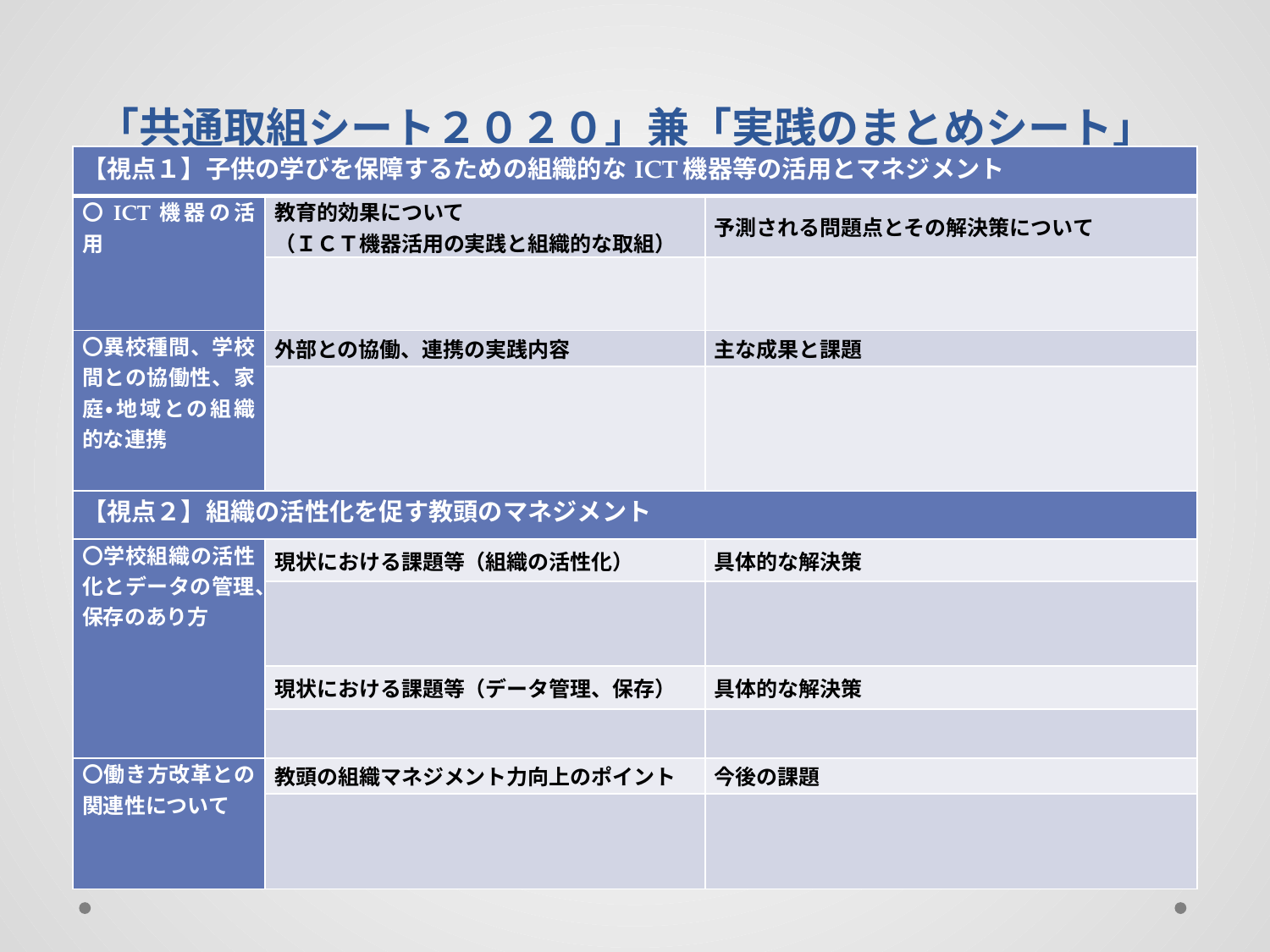

# 「共通取組シート２０２０」兼「実践のまとめシート」
| 【視点１】子供の学びを保障するための組織的なICT機器等の活用とマネジメント |  |  |
| --- | --- | --- |
| 〇ICT機器の活用 | 教育的効果について （ＩＣＴ機器活用の実践と組織的な取組） | 予測される問題点とその解決策について |
|  |  |  |
| 〇異校種間、学校間との協働性、家庭・地域との組織的な連携 | 外部との協働、連携の実践内容 | 主な成果と課題 |
|  |  |  |
| 【視点２】組織の活性化を促す教頭のマネジメント |  |  |
| 〇学校組織の活性化とデータの管理、保存のあり方 | 現状における課題等（組織の活性化） | 具体的な解決策 |
|  |  |  |
|  | 現状における課題等（データ管理、保存） | 具体的な解決策 |
|  |  |  |
| 〇働き方改革との関連性について | 教頭の組織マネジメント力向上のポイント | 今後の課題 |
|  |  |  |